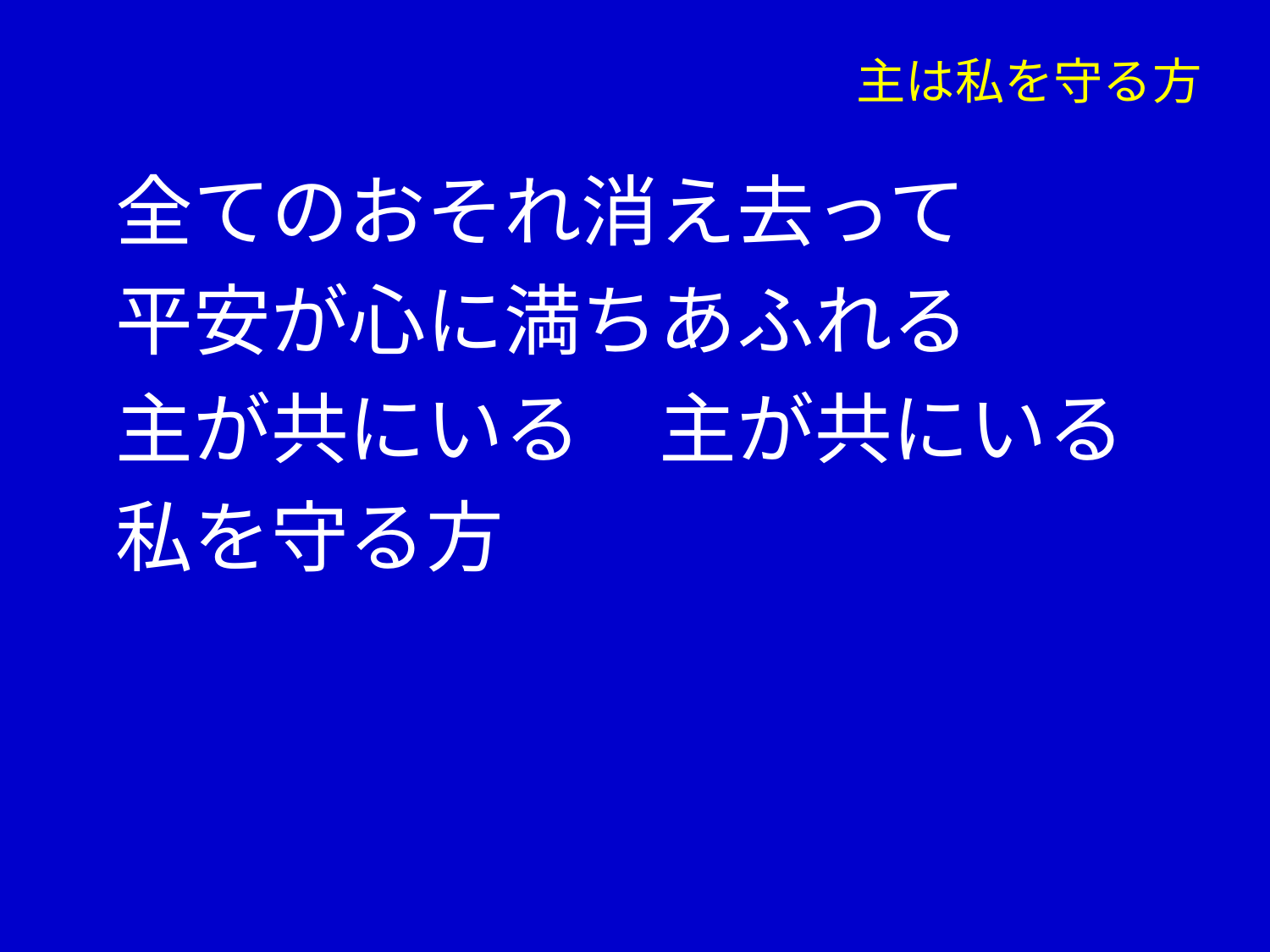

# 主は私を守る方
全てのおそれ消え去って
平安が心に満ちあふれる
主が共にいる　主が共にいる
私を守る方